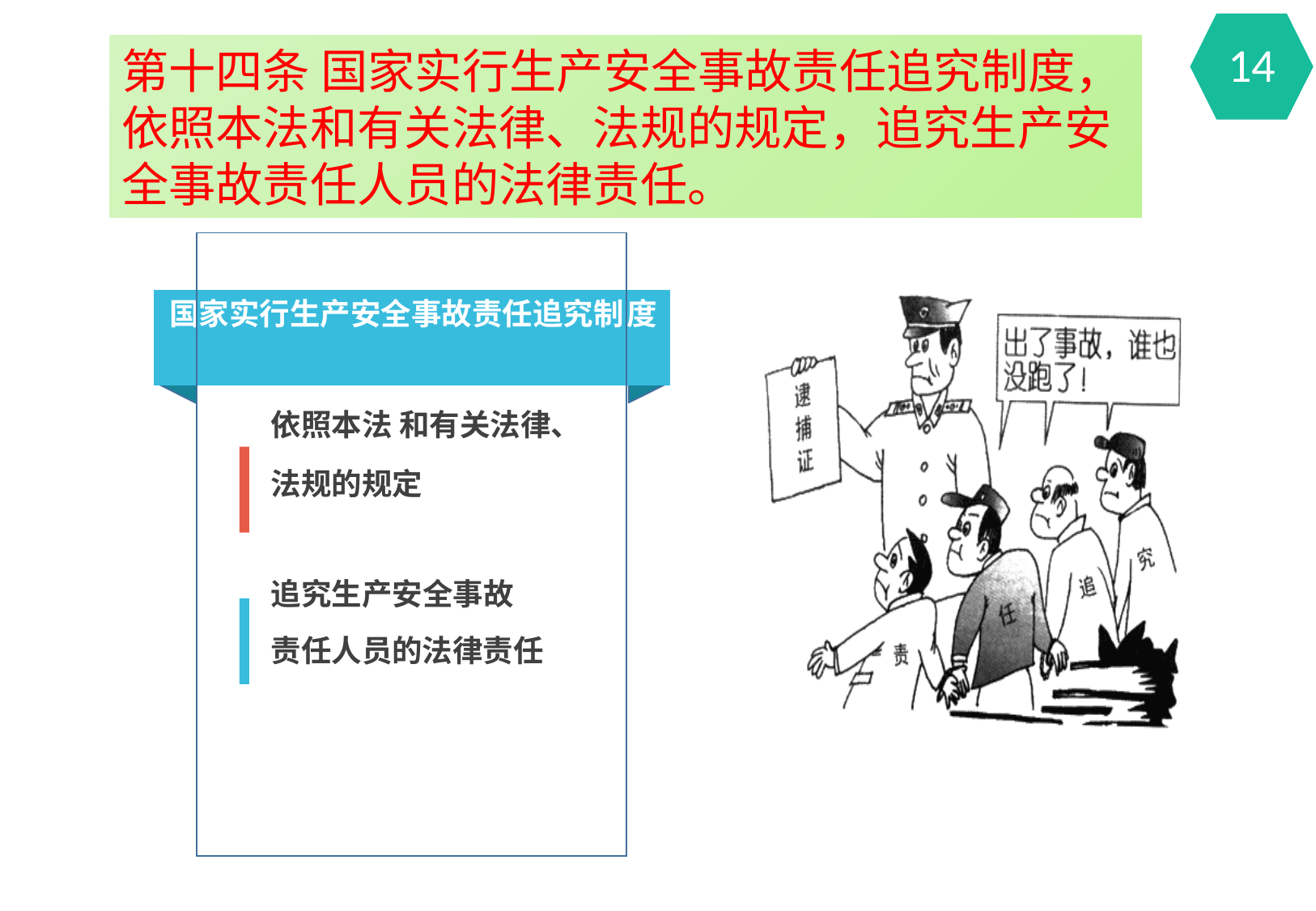

第十四条 国家实行生产安全事故责任追究制度，依照本法和有关法律、法规的规定，追究生产安全事故责任人员的法律责任。
14
|  |  |  |
| --- | --- | --- |
| 国 | 家实行生产安全事故责任追究制 | 度 |
|  | 依照本法 和有关法律、法规的规定 追究生产安全事故 责任人员的法律责任 |  |